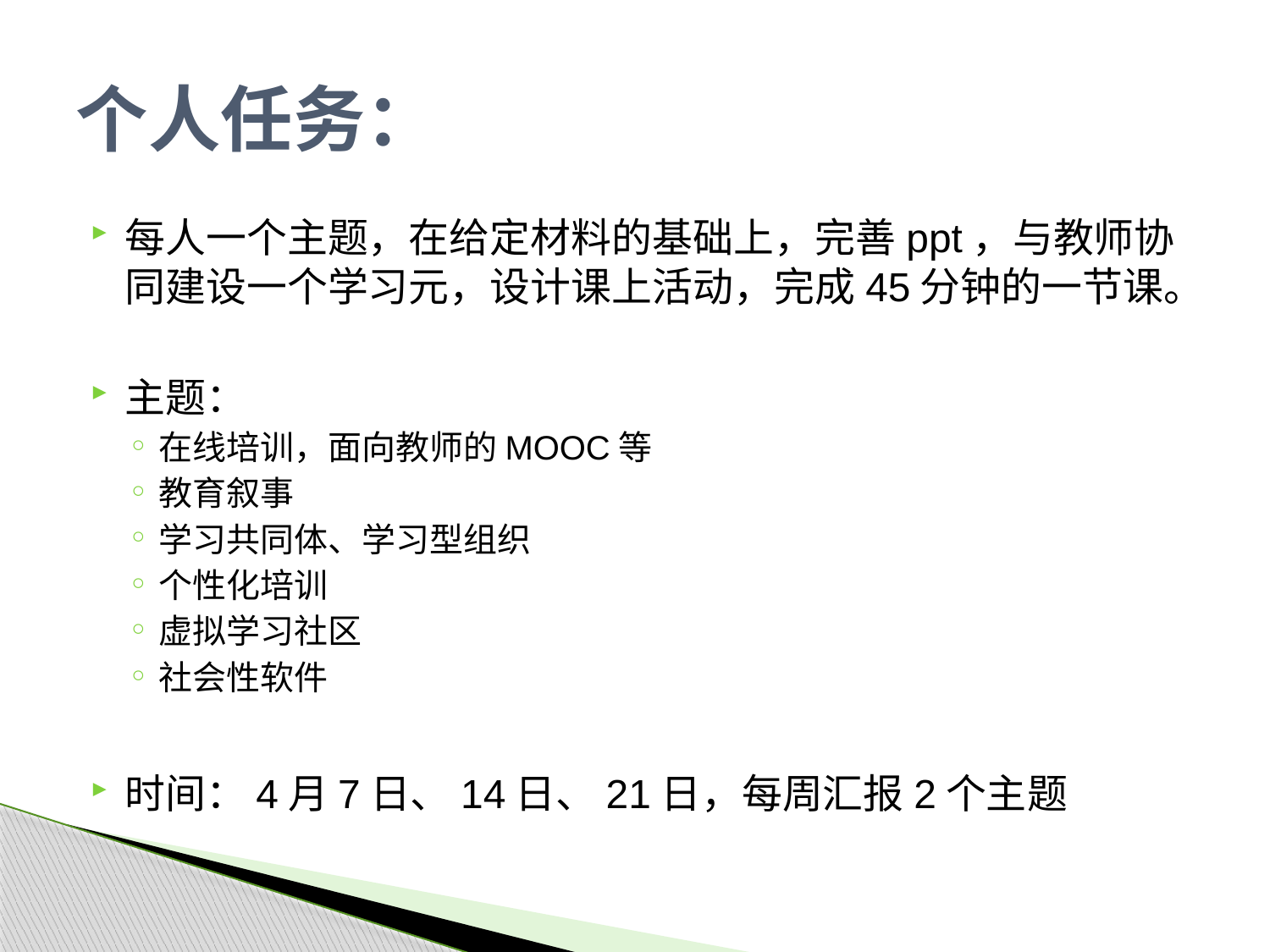

# 个人任务：
每人一个主题，在给定材料的基础上，完善ppt，与教师协同建设一个学习元，设计课上活动，完成45分钟的一节课。

主题：
在线培训，面向教师的MOOC等
教育叙事
学习共同体、学习型组织
个性化培训
虚拟学习社区
社会性软件

时间：4月7日、14日、21日，每周汇报2个主题